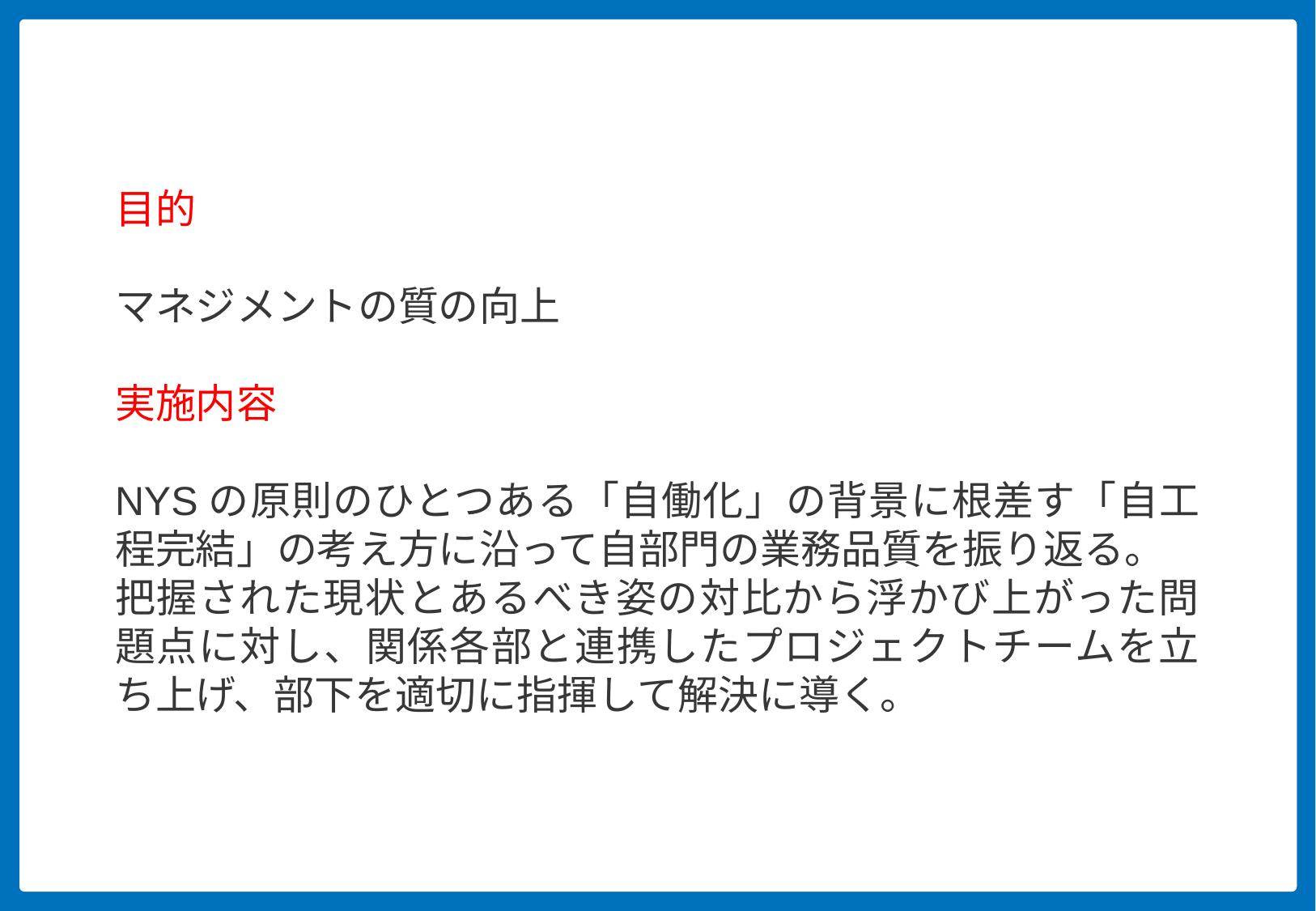

#
目的
マネジメントの質の向上

実施内容

NYSの原則のひとつある「自働化」の背景に根差す「自工程完結」の考え方に沿って自部門の業務品質を振り返る。
把握された現状とあるべき姿の対比から浮かび上がった問題点に対し、関係各部と連携したプロジェクトチームを立ち上げ、部下を適切に指揮して解決に導く。